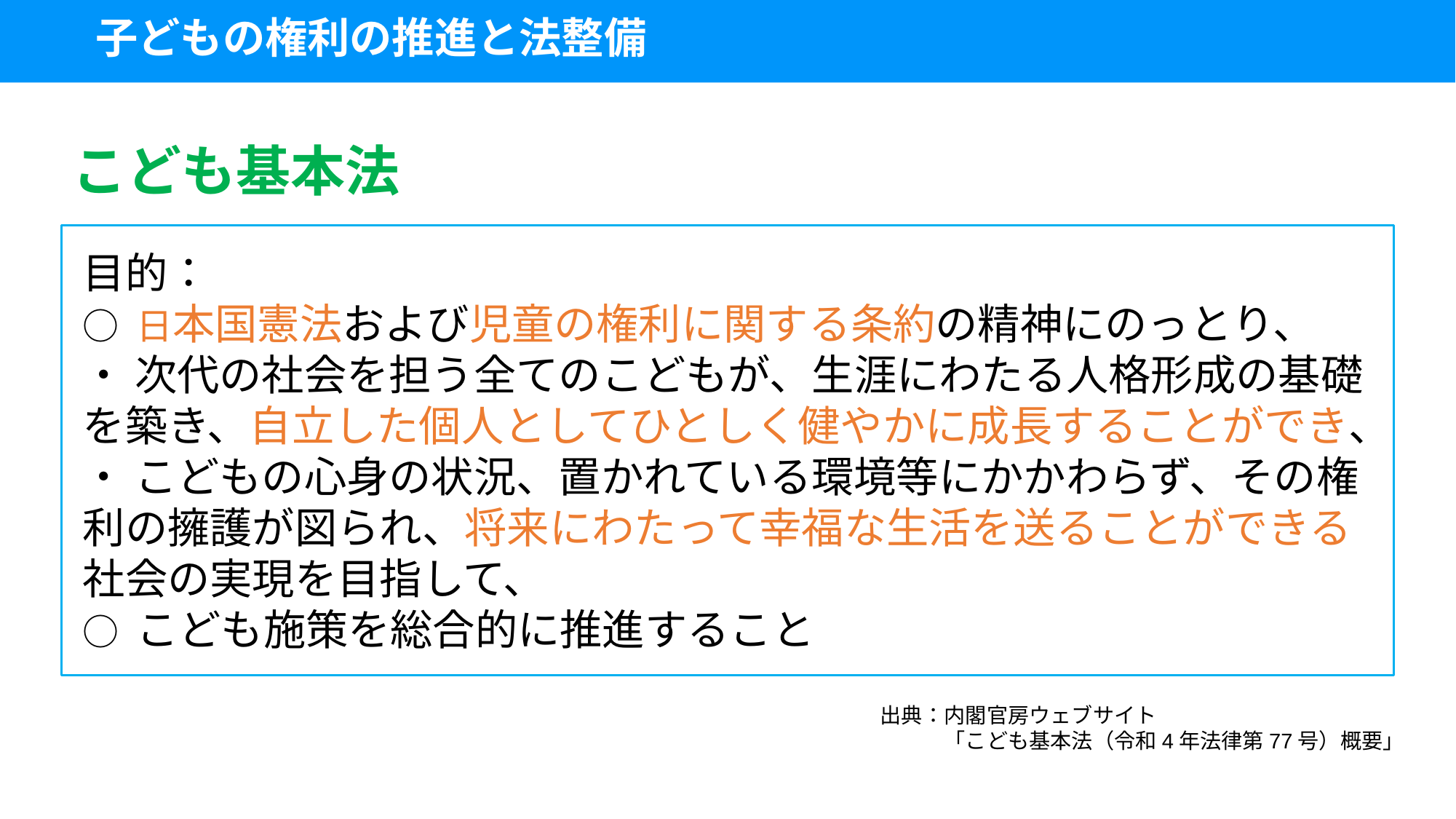

子どもの権利の推進と法整備
こども基本法
目的：
○ 日本国憲法および児童の権利に関する条約の精神にのっとり、
・ 次代の社会を担う全てのこどもが、生涯にわたる人格形成の基礎を築き、自立した個人としてひとしく健やかに成長することができ、
・ こどもの心身の状況、置かれている環境等にかかわらず、その権利の擁護が図られ、将来にわたって幸福な生活を送ることができる社会の実現を目指して、
○ こども施策を総合的に推進すること
出典：内閣官房ウェブサイト
　　　「こども基本法（令和4年法律第77号）概要」